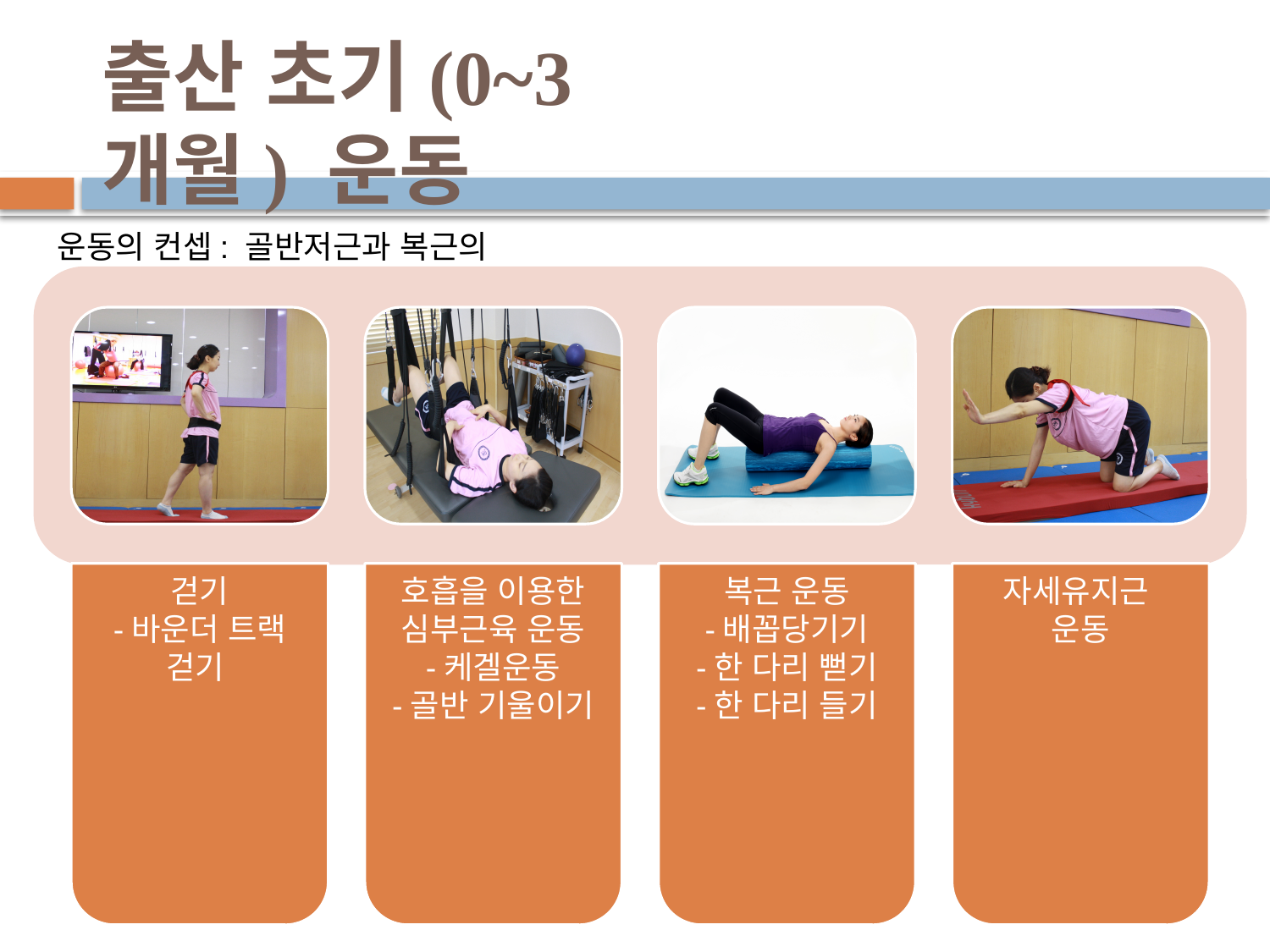

# 출산 초기(0~3개월) 운동
운동의 컨셉: 골반저근과 복근의 회복
걷기
-바운더 트랙 걷기
호흡을 이용한 심부근육 운동
-케겔운동
-골반 기울이기
복근 운동
-배꼽당기기
-한 다리 뻗기
-한 다리 들기
자세유지근  운동